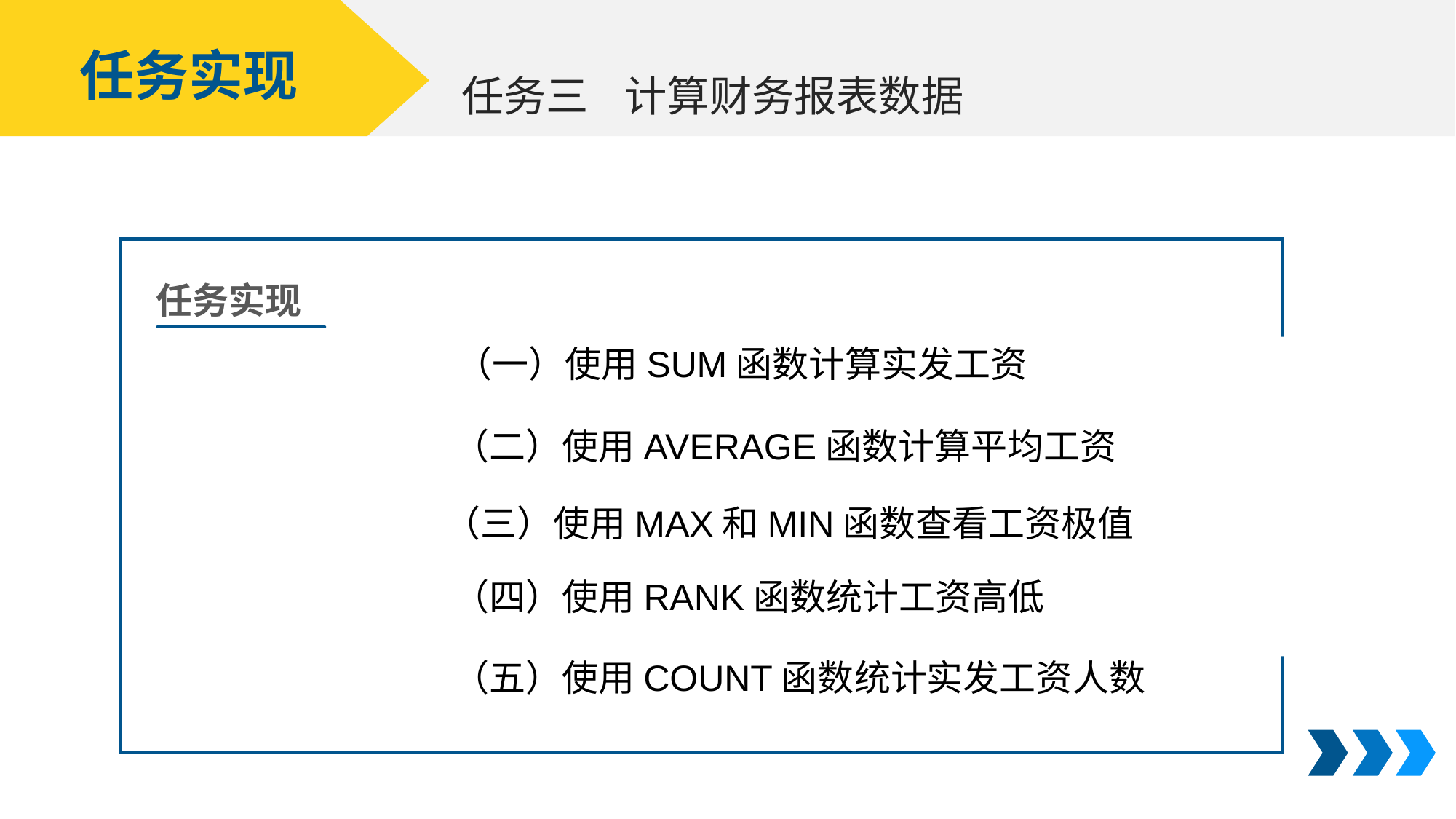

任务实现
计算财务报表数据
任务三

任务实现
（一）使用SUM函数计算实发工资

（二）使用AVERAGE函数计算平均工资
（三）使用MAX和MIN函数查看工资极值
（四）使用RANK函数统计工资高低
（五）使用COUNT函数统计实发工资人数